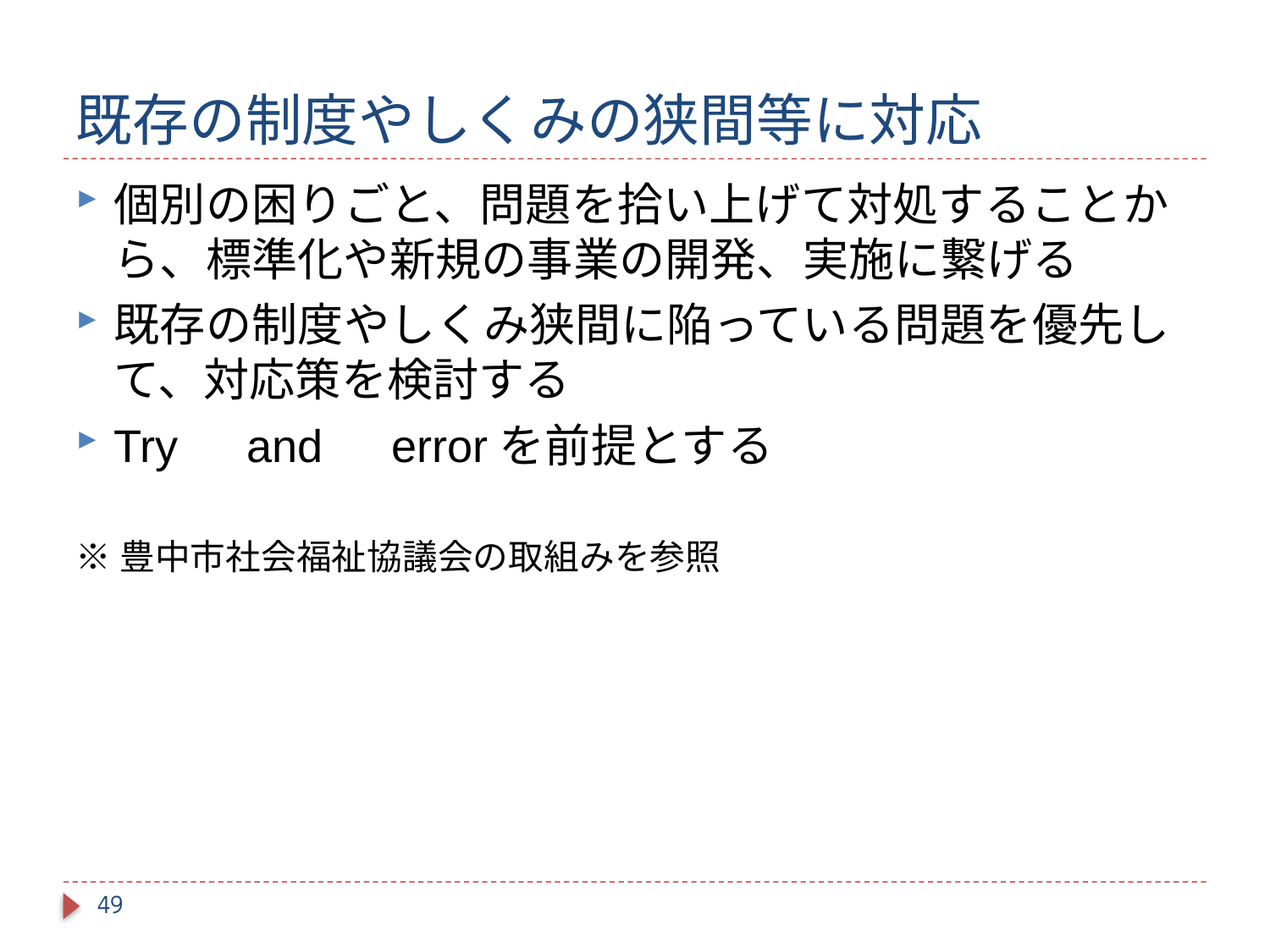

# 既存の制度やしくみの狭間等に対応
個別の困りごと、問題を拾い上げて対処することから、標準化や新規の事業の開発、実施に繋げる
既存の制度やしくみ狭間に陥っている問題を優先して、対応策を検討する
Try　and　errorを前提とする

※豊中市社会福祉協議会の取組みを参照

49